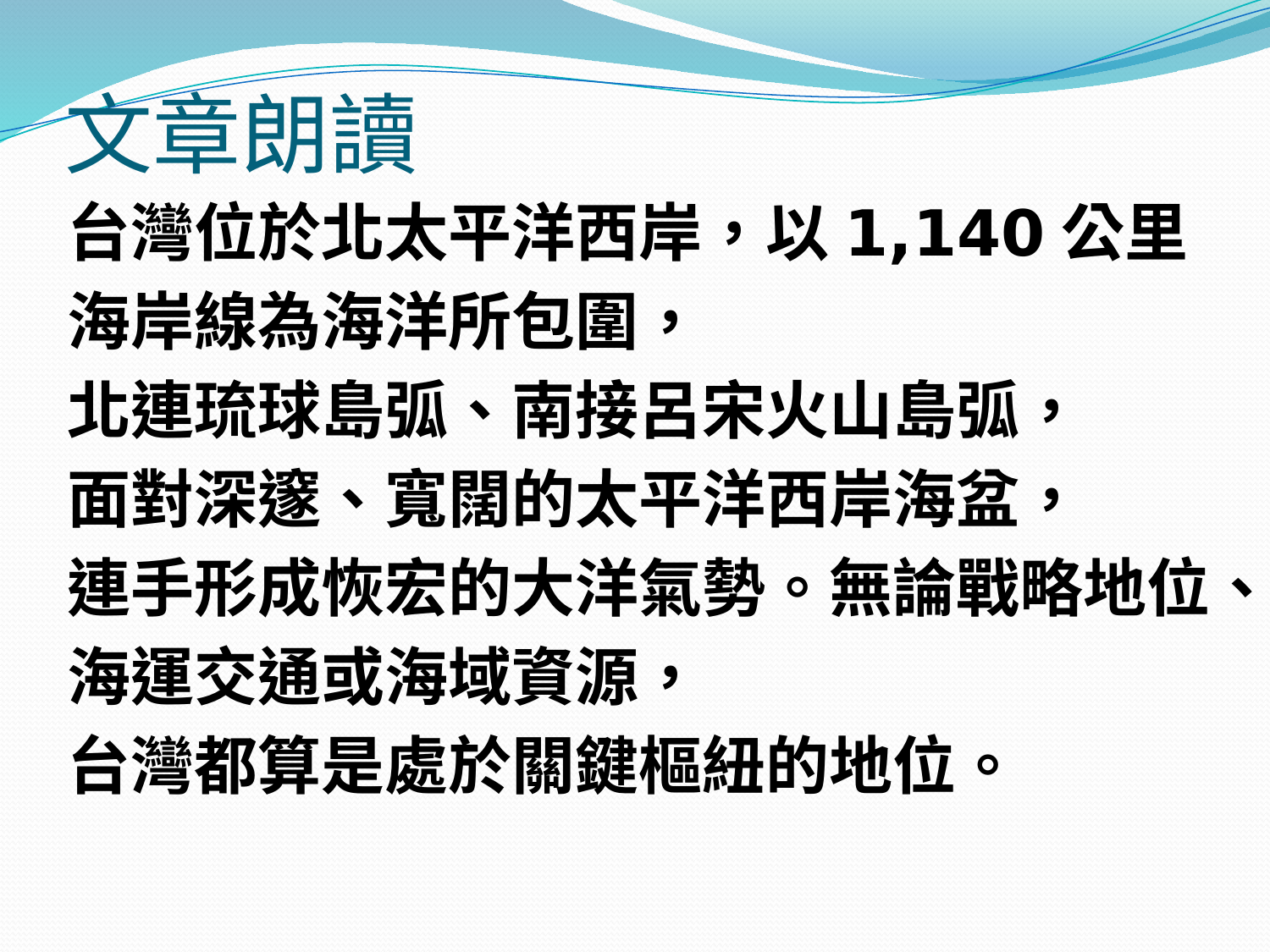

# 文章朗讀
台灣位於北太平洋西岸，以1,140公里
海岸線為海洋所包圍，
北連琉球島弧、南接呂宋火山島弧，
面對深邃、寬闊的太平洋西岸海盆，
連手形成恢宏的大洋氣勢。無論戰略地位、
海運交通或海域資源，
台灣都算是處於關鍵樞紐的地位。